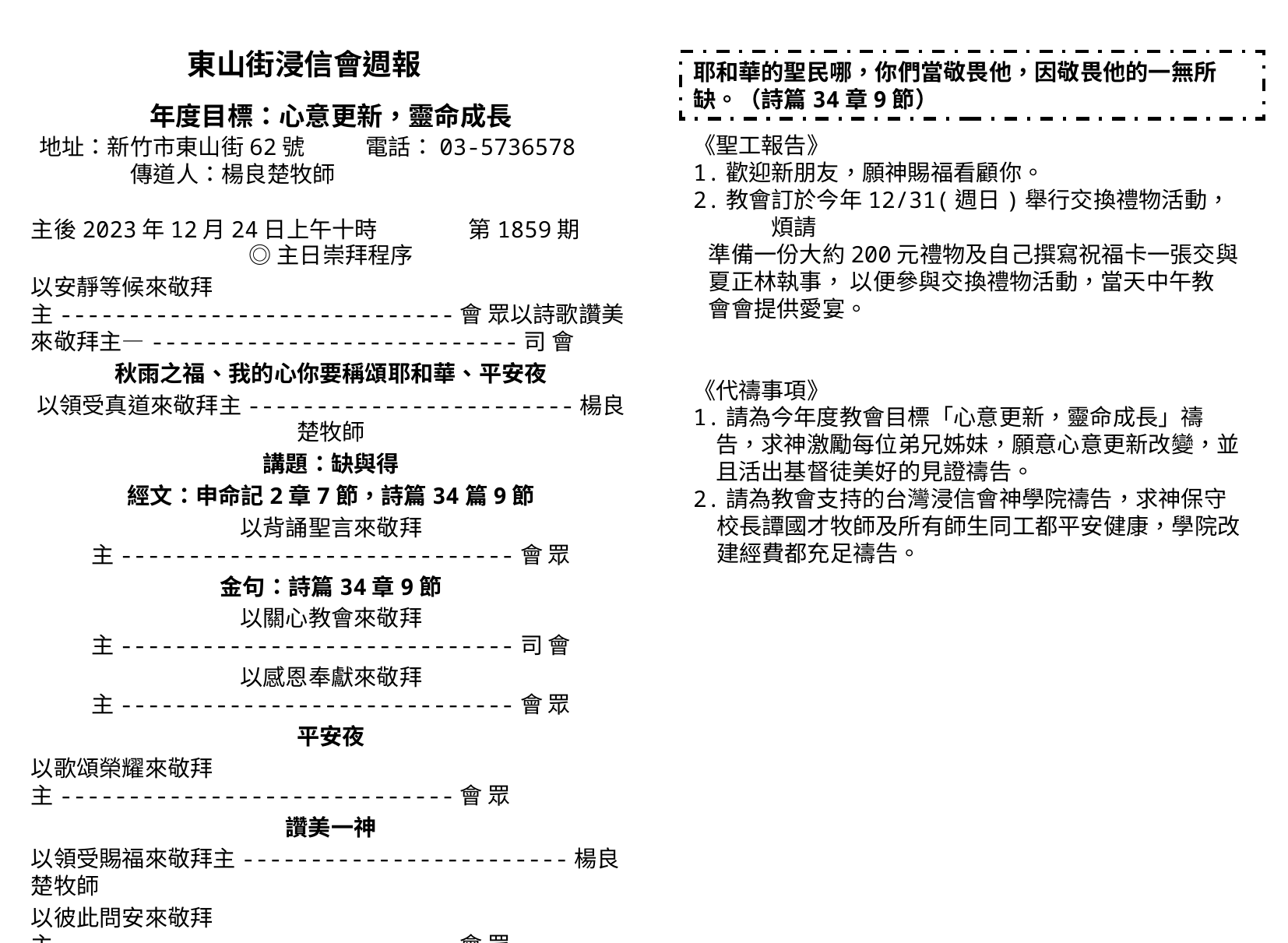

東山街浸信會週報

年度目標：心意更新，靈命成長

耶和華的聖民哪，你們當敬畏他，因敬畏他的一無所缺。（詩篇34章9節）

地址：新竹市東山街62號            電話：03-5736578
                 傳道人：楊良楚牧師
《聖工報告》
1.歡迎新朋友，願神賜福看顧你。
2.教會訂於今年12/31(週日)舉行交換禮物活動，煩請
  準備一份大約200元禮物及自己撰寫祝福卡一張交與
  夏正林執事， 以便參與交換禮物活動，當天中午教
  會會提供愛宴。

《代禱事項》
1.請為今年度教會目標「心意更新，靈命成長」禱告，求神激勵每位弟兄姊妹，願意心意更新改變，並且活出基督徒美好的見證禱告。
2.請為教會支持的台灣浸信會神學院禱告，求神保守校長譚國才牧師及所有師生同工都平安健康，學院改建經費都充足禱告。
主後2023年12月24日上午十時                  第1859期
◎主日崇拜程序
以安靜等候來敬拜主-----------------------------會 眾以詩歌讚美來敬拜主—---------------------------司 會
秋雨之福、我的心你要稱頌耶和華、平安夜
以領受真道來敬拜主------------------------楊良楚牧師
講題：缺與得
經文：申命記2章7節，詩篇34篇9節
以背誦聖言來敬拜主-----------------------------會 眾
金句：詩篇34章9節
以關心教會來敬拜主-----------------------------司 會
以感恩奉獻來敬拜主-----------------------------會 眾
平安夜
以歌頌榮耀來敬拜主-----------------------------會 眾
讚美一神
以領受賜福來敬拜主------------------------楊良楚牧師
以彼此問安來敬拜主-----------------------------會 眾
愛我們的家